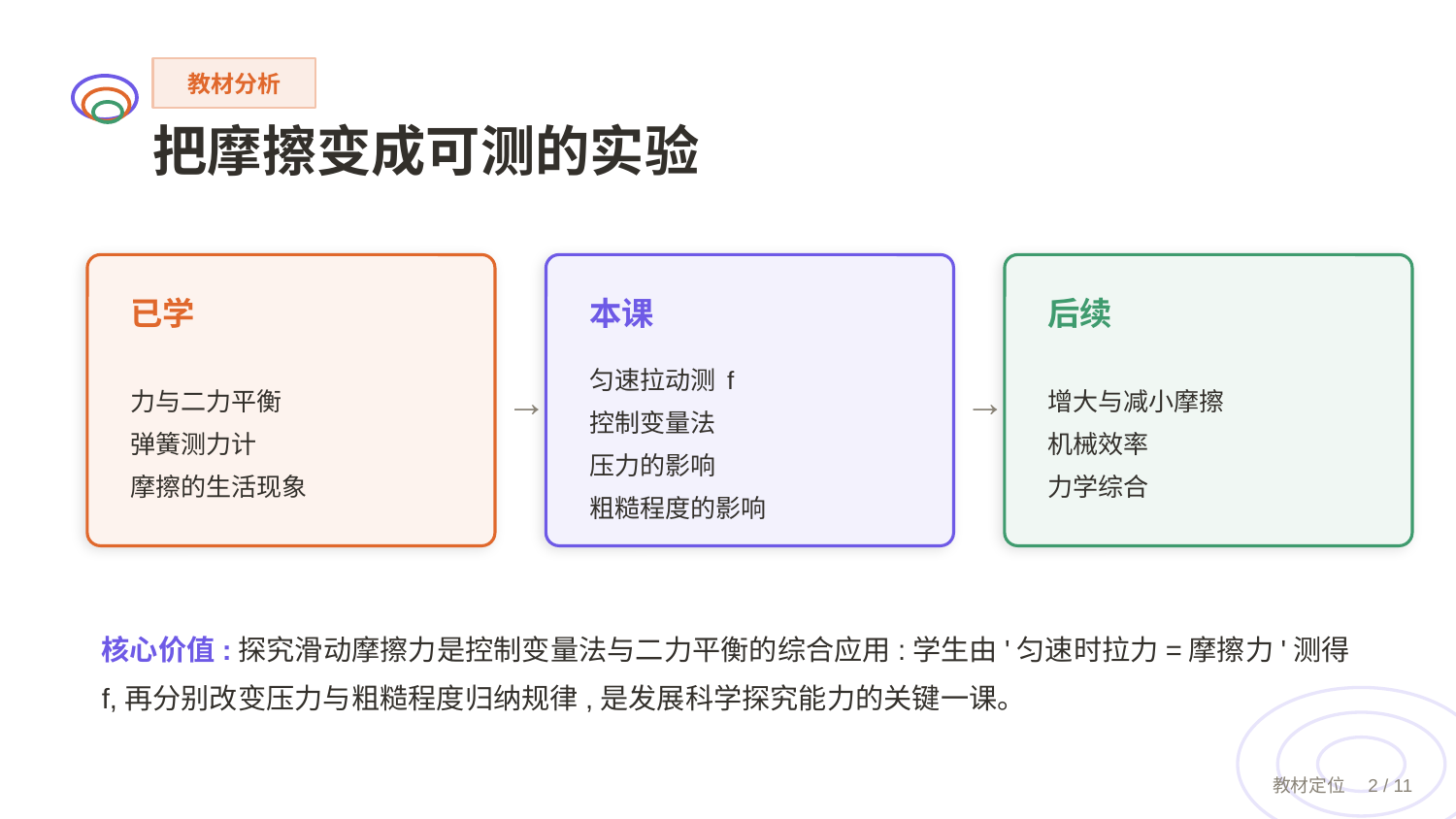

教材分析

把摩擦变成可测的实验

已学
本课
后续
力与二力平衡
弹簧测力计
摩擦的生活现象
匀速拉动测 f
控制变量法
压力的影响
粗糙程度的影响
增大与减小摩擦
机械效率
力学综合
→
→
核心价值:探究滑动摩擦力是控制变量法与二力平衡的综合应用:学生由'匀速时拉力=摩擦力'测得 f,再分别改变压力与粗糙程度归纳规律,是发展科学探究能力的关键一课。

教材定位　2 / 11